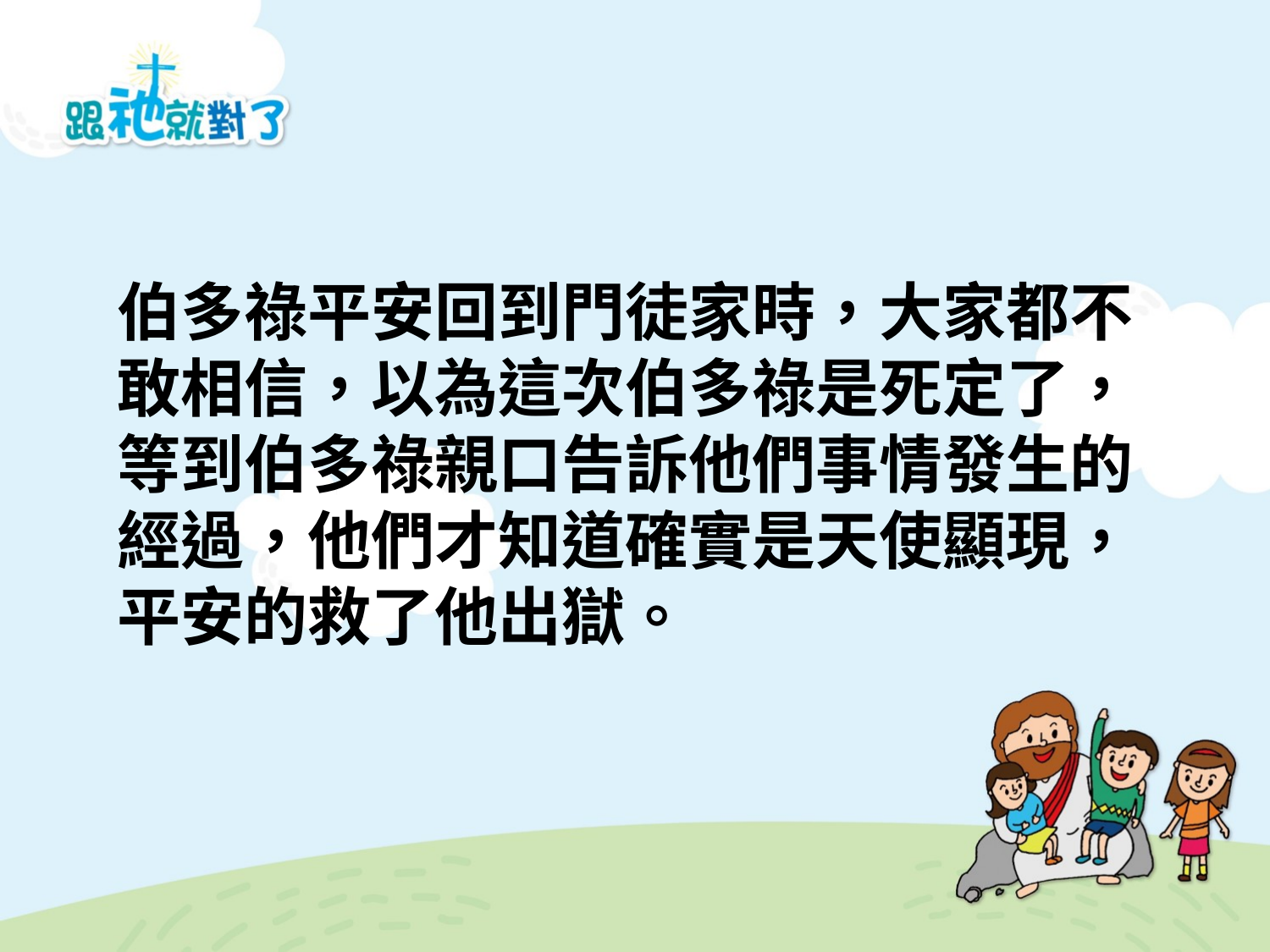

伯多祿平安回到門徒家時，大家都不敢相信，以為這次伯多祿是死定了，等到伯多祿親口告訴他們事情發生的經過，他們才知道確實是天使顯現，平安的救了他出獄。